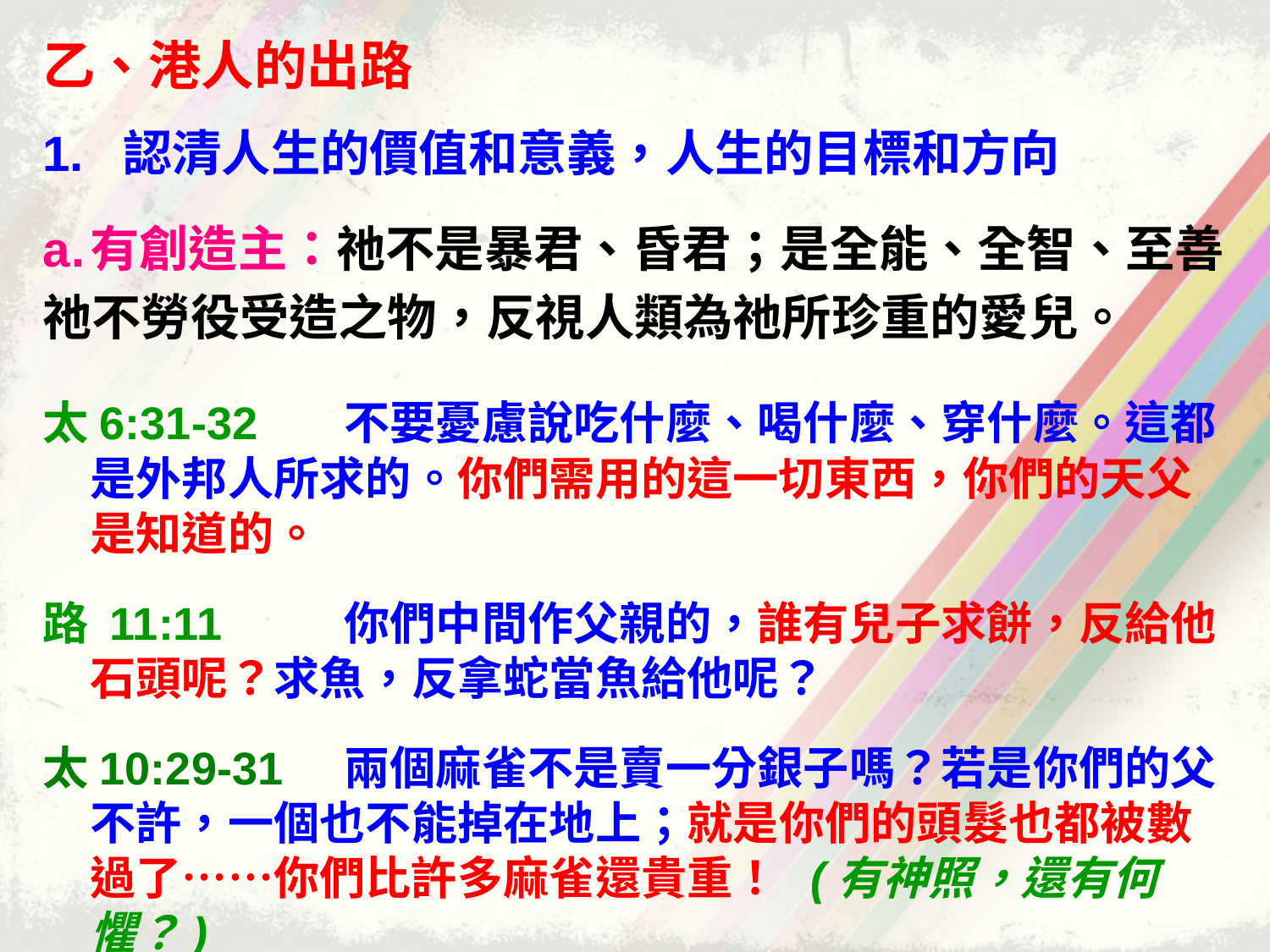

乙、港人的出路
1.  認清人生的價值和意義，人生的目標和方向
有創造主：祂不是暴君、昏君；是全能、全智、至善
祂不勞役受造之物，反視人類為祂所珍重的愛兒。

太6:31-32  	不要憂慮說吃什麼、喝什麼、穿什麼。這都是外邦人所求的。你們需用的這一切東西，你們的天父是知道的。

路 11:11 	你們中間作父親的，誰有兒子求餅，反給他石頭呢？求魚，反拿蛇當魚給他呢？

太10:29-31 	兩個麻雀不是賣一分銀子嗎？若是你們的父不許，一個也不能掉在地上；就是你們的頭髮也都被數過了……你們比許多麻雀還貴重！  (有神照，還有何懼？)